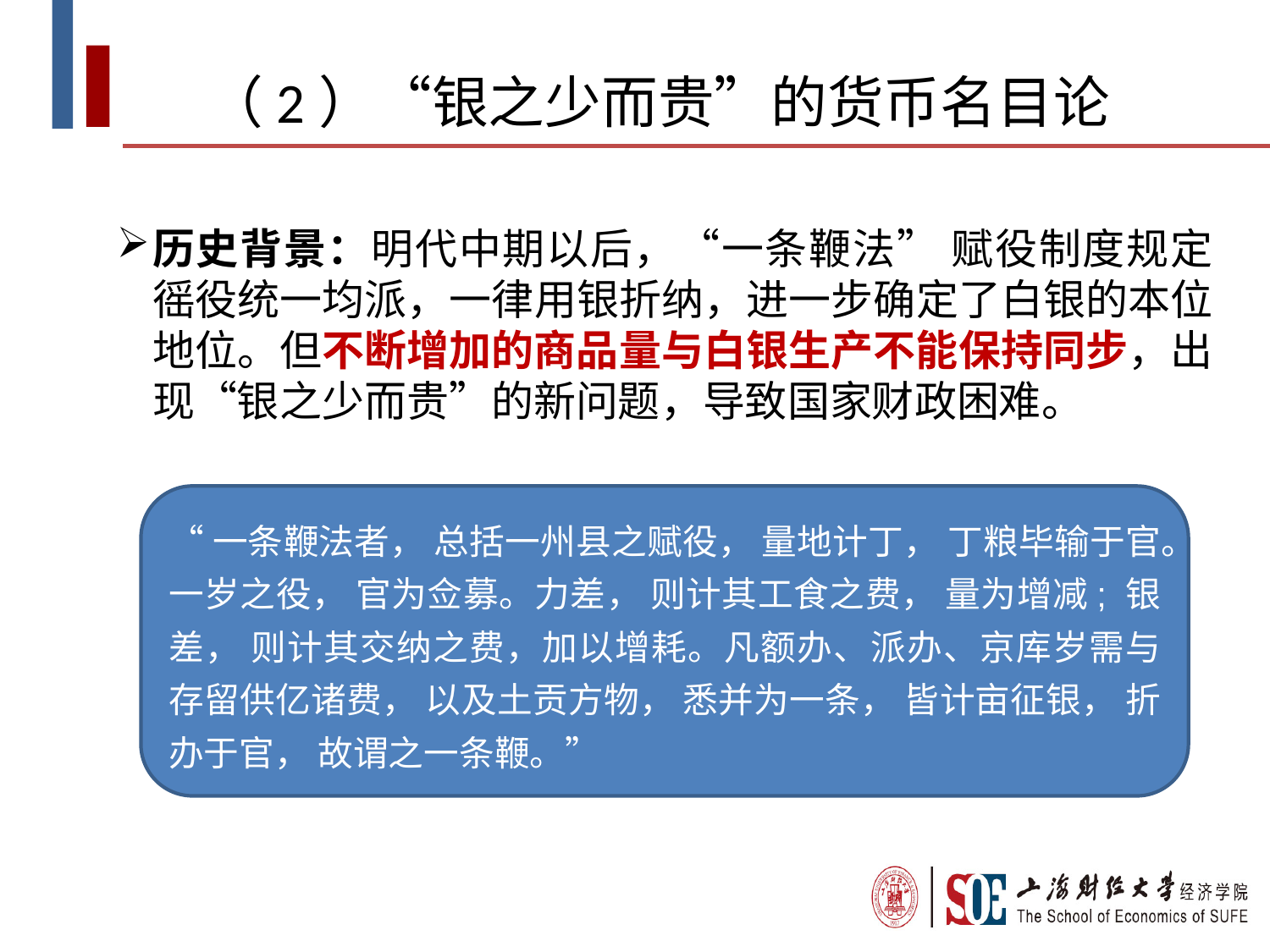

# （2）“银之少而贵”的货币名目论
历史背景：明代中期以后，“一条鞭法” 赋役制度规定徭役统一均派，一律用银折纳，进一步确定了白银的本位地位。但不断增加的商品量与白银生产不能保持同步，出现“银之少而贵”的新问题，导致国家财政困难。

“一条鞭法者， 总括一州县之赋役， 量地计丁， 丁粮毕输于官。一岁之役， 官为佥募。力差， 则计其工食之费， 量为增减; 银差， 则计其交纳之费，加以增耗。凡额办、派办、京库岁需与存留供亿诸费， 以及土贡方物， 悉并为一条， 皆计亩征银， 折办于官， 故谓之一条鞭。”